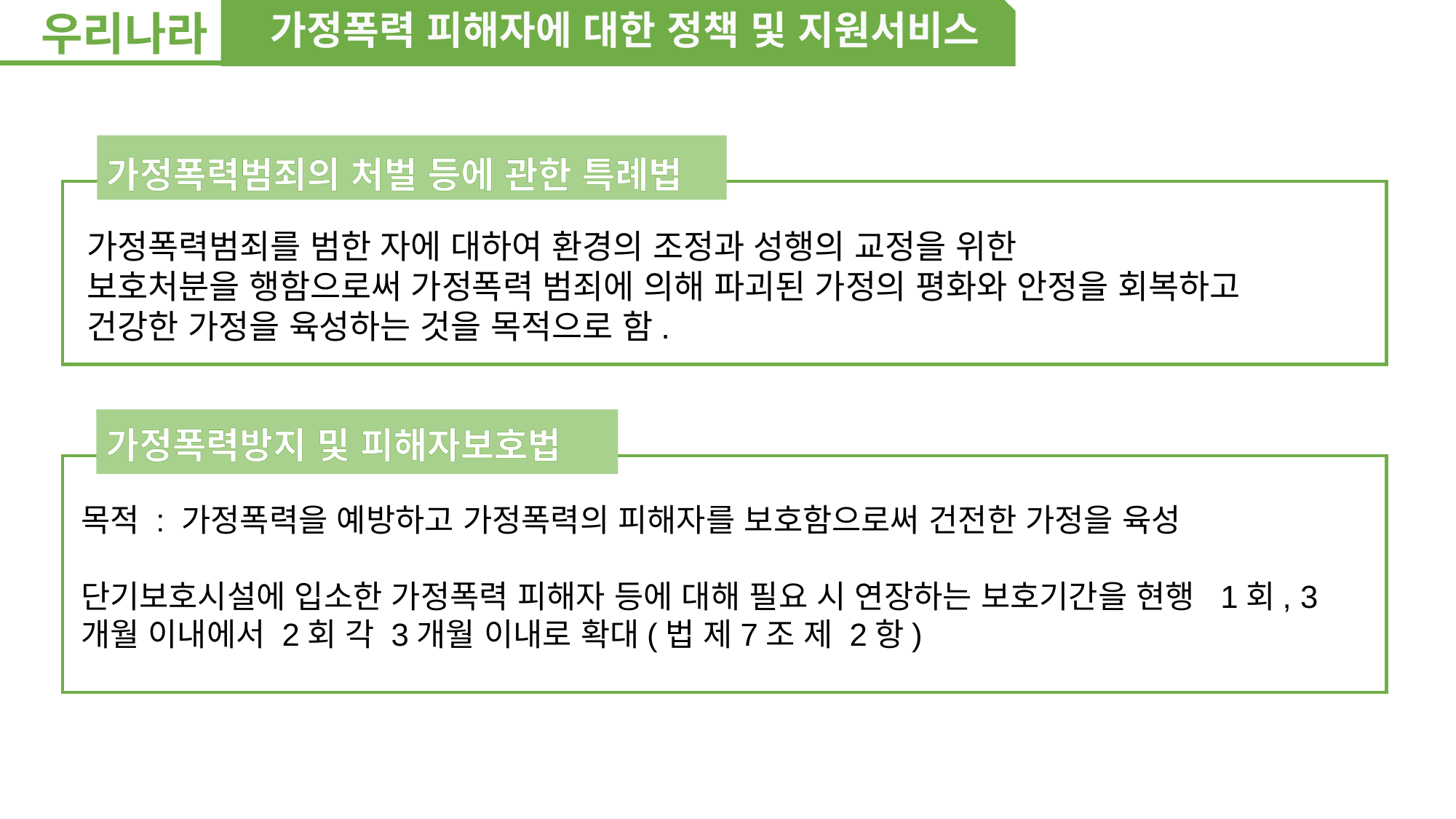

우리나라

가정폭력 피해자에 대한 정책 및 지원서비스

가정폭력범죄의 처벌 등에 관한 특례법

가정폭력범죄를 범한 자에 대하여 환경의 조정과 성행의 교정을 위한
보호처분을 행함으로써 가정폭력 범죄에 의해 파괴된 가정의 평화와 안정을 회복하고
건강한 가정을 육성하는 것을 목적으로 함.

가정폭력방지 및 피해자보호법

목적 : 가정폭력을 예방하고 가정폭력의 피해자를 보호함으로써 건전한 가정을 육성

단기보호시설에 입소한 가정폭력 피해자 등에 대해 필요 시 연장하는 보호기간을 현행  1회, 3개월 이내에서 2회 각 3개월 이내로 확대(법 제7조 제 2항)